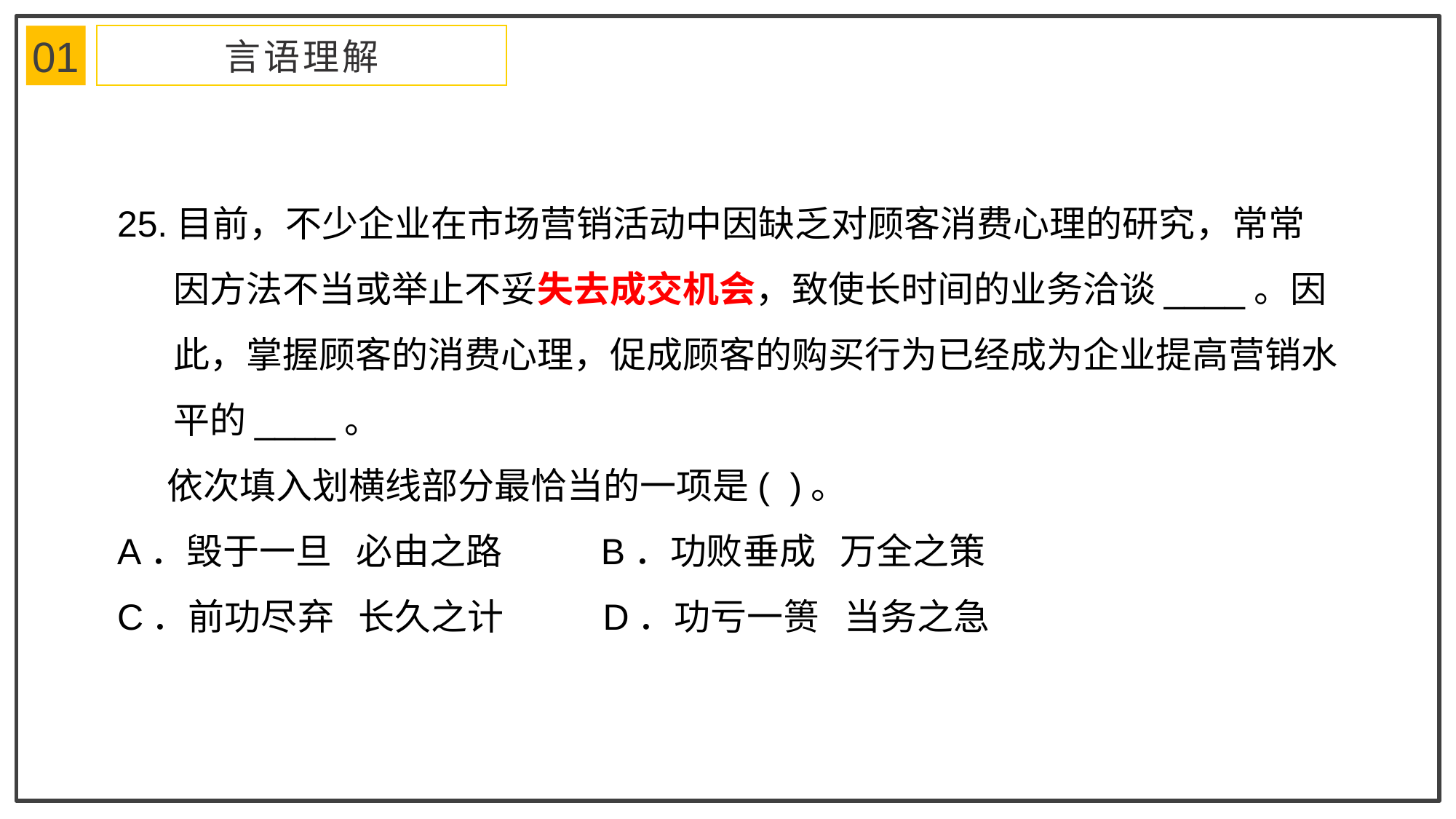

01
言语理解
25.目前，不少企业在市场营销活动中因缺乏对顾客消费心理的研究，常常因方法不当或举止不妥失去成交机会，致使长时间的业务洽谈____。因此，掌握顾客的消费心理，促成顾客的购买行为已经成为企业提高营销水平的____。
     依次填入划横线部分最恰当的一项是(  )。
A．毁于一旦   必由之路           B．功败垂成   万全之策
C．前功尽弃   长久之计           D．功亏一篑   当务之急